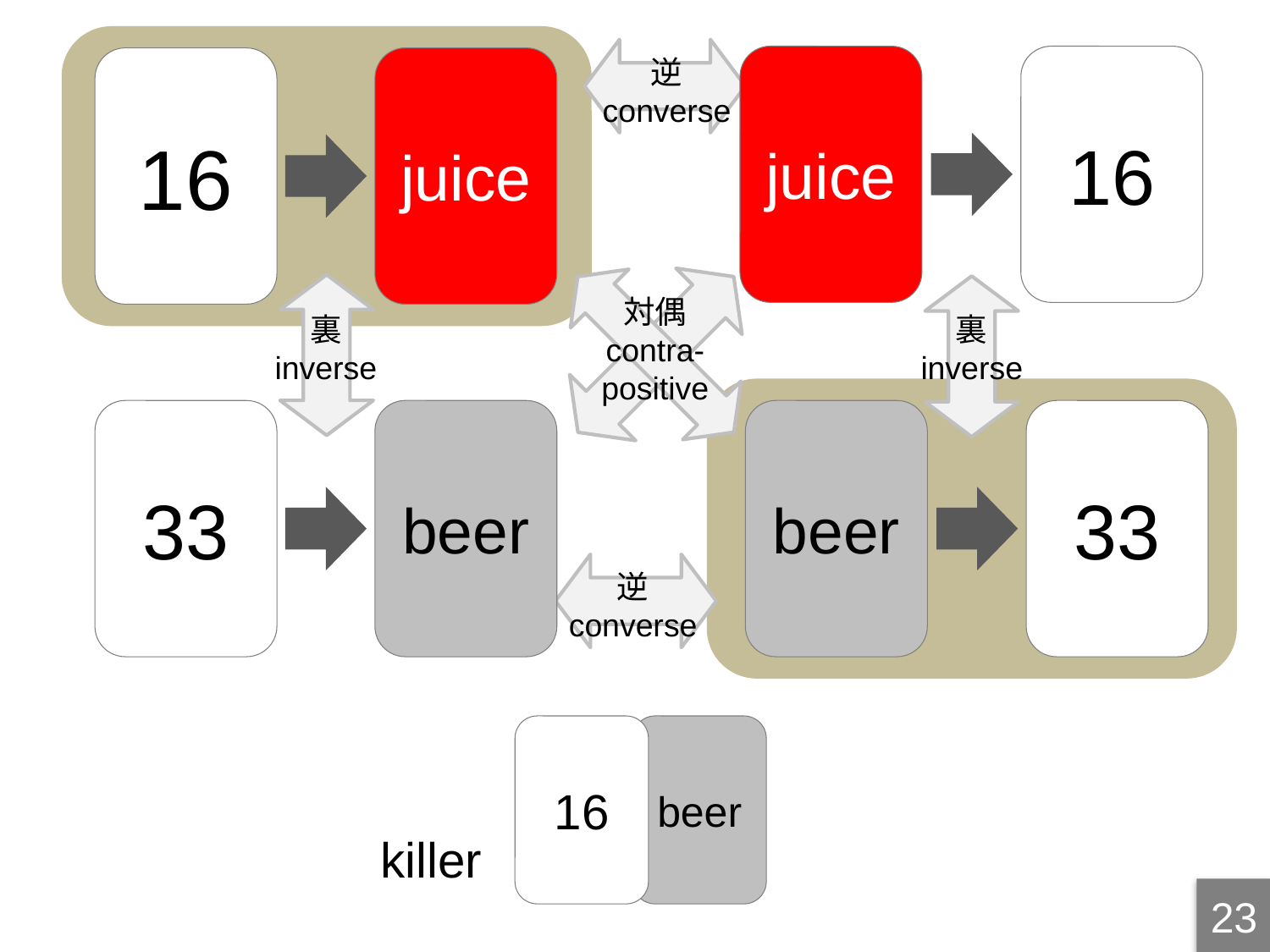

逆
converse
juice
16

16
juice

対偶
contra-
positive

裏
inverse
裏
inverse

33
beer

beer
33

逆
converse
16
beer
killer